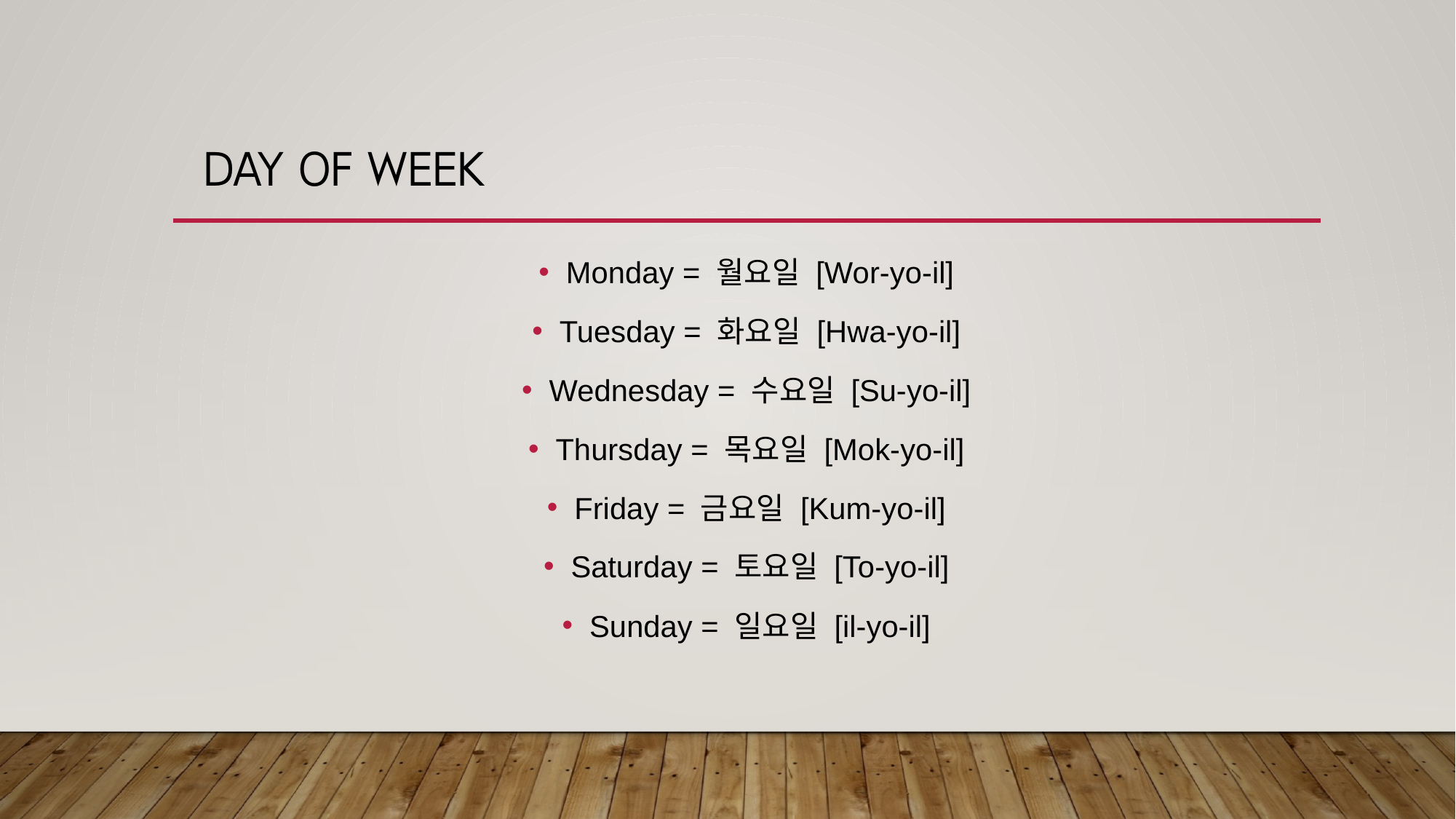

# Day of week
Monday = 월요일 [Wor-yo-il]
Tuesday = 화요일 [Hwa-yo-il]
Wednesday = 수요일 [Su-yo-il]
Thursday = 목요일 [Mok-yo-il]
Friday = 금요일 [Kum-yo-il]
Saturday = 토요일 [To-yo-il]
Sunday = 일요일 [il-yo-il]